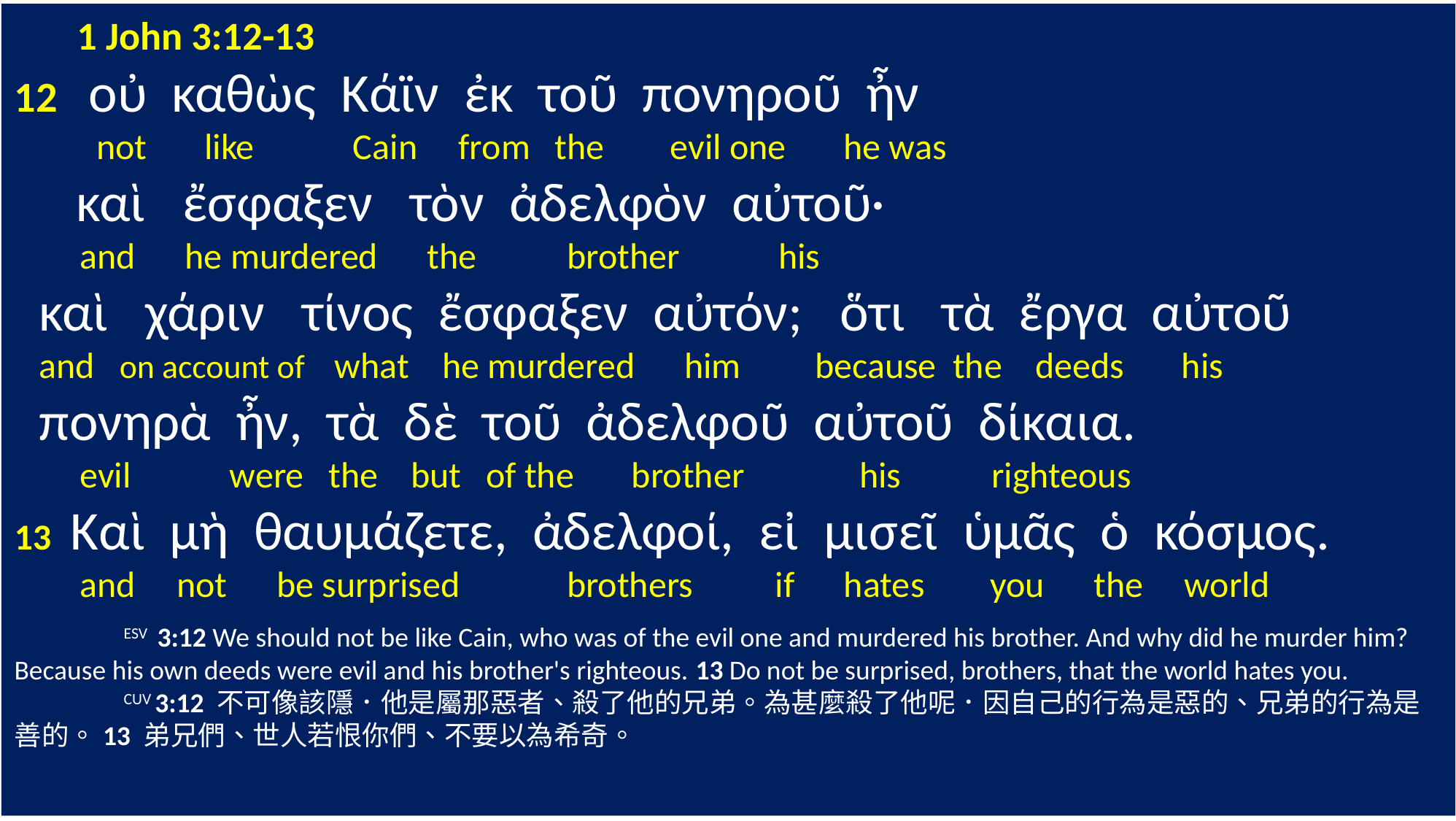

1 John 3:12-13
12   οὐ  καθὼς  Κάϊν  ἐκ  τοῦ  πονηροῦ  ἦν
          not       like            Cain     from   the        evil one       he was
     καὶ   ἔσφαξεν   τὸν  ἀδελφὸν  αὐτοῦ·
        and      he murdered      the           brother            his
  καὶ   χάριν   τίνος  ἔσφαξεν  αὐτόν;   ὅτι   τὰ  ἔργα  αὐτοῦ
   and   on account of    what    he murdered      him         because  the    deeds       his
  πονηρὰ  ἦν,  τὰ  δὲ  τοῦ  ἀδελφοῦ  αὐτοῦ  δίκαια.
        evil            were   the    but   of the       brother              his           righteous
13  Καὶ  μὴ  θαυμάζετε,  ἀδελφοί,  εἰ  μισεῖ  ὑμᾶς  ὁ  κόσμος.
        and     not      be surprised             brothers          if      hates        you      the     world

	ESV  3:12 We should not be like Cain, who was of the evil one and murdered his brother. And why did he murder him? Because his own deeds were evil and his brother's righteous. 13 Do not be surprised, brothers, that the world hates you.
	CUV 3:12 不可像該隱．他是屬那惡者、殺了他的兄弟。為甚麼殺了他呢．因自己的行為是惡的、兄弟的行為是善的。13 弟兄們、世人若恨你們、不要以為希奇。